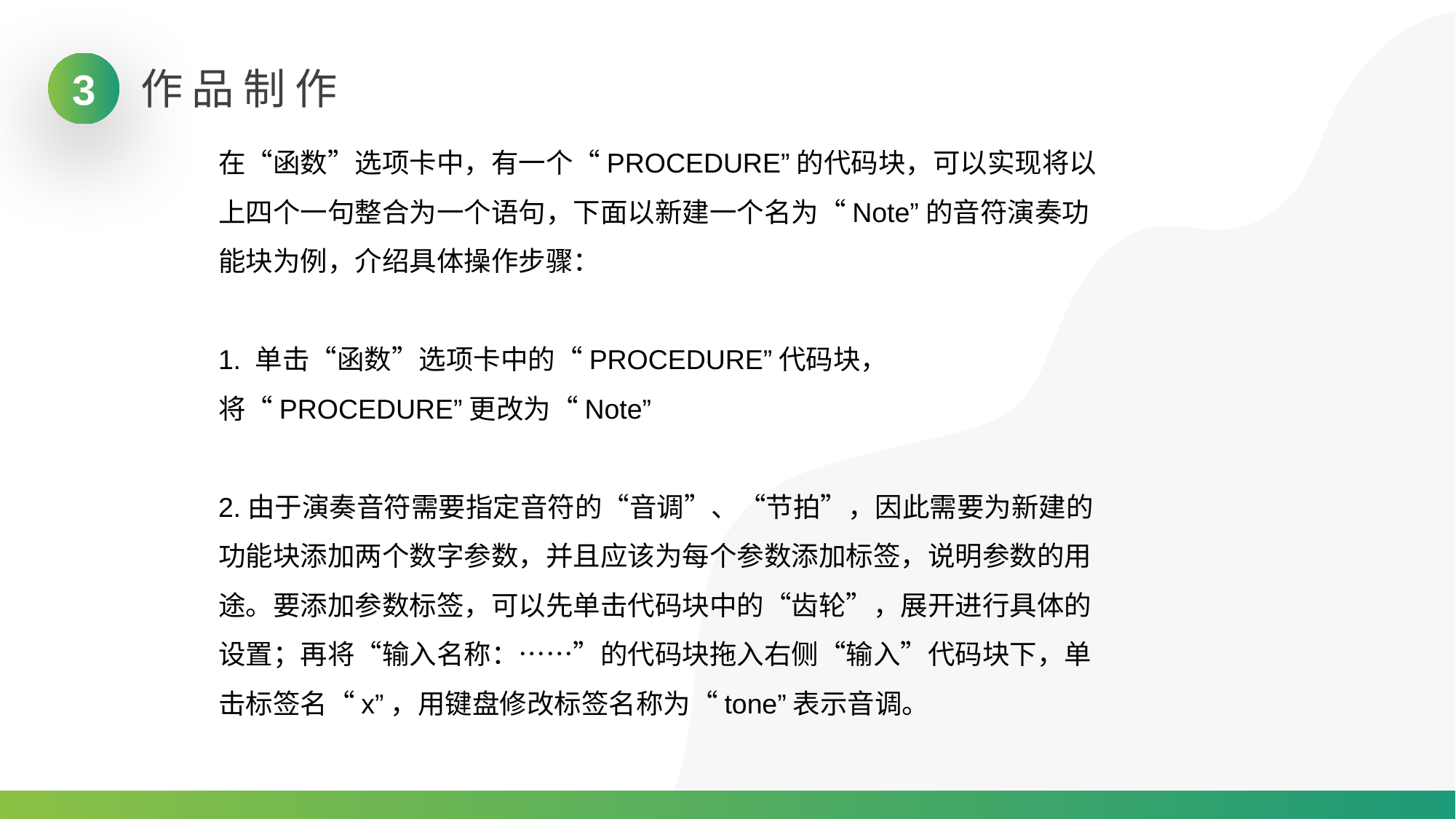

作品制作
3
在“函数”选项卡中，有一个“PROCEDURE”的代码块，可以实现将以上四个一句整合为一个语句，下面以新建一个名为“Note”的音符演奏功能块为例，介绍具体操作步骤：

1. 单击“函数”选项卡中的“PROCEDURE”代码块，将“PROCEDURE”更改为“Note”

2.由于演奏音符需要指定音符的“音调”、“节拍”，因此需要为新建的功能块添加两个数字参数，并且应该为每个参数添加标签，说明参数的用途。要添加参数标签，可以先单击代码块中的“齿轮”，展开进行具体的设置；再将“输入名称：……”的代码块拖入右侧“输入”代码块下，单击标签名“x”，用键盘修改标签名称为“tone”表示音调。
02